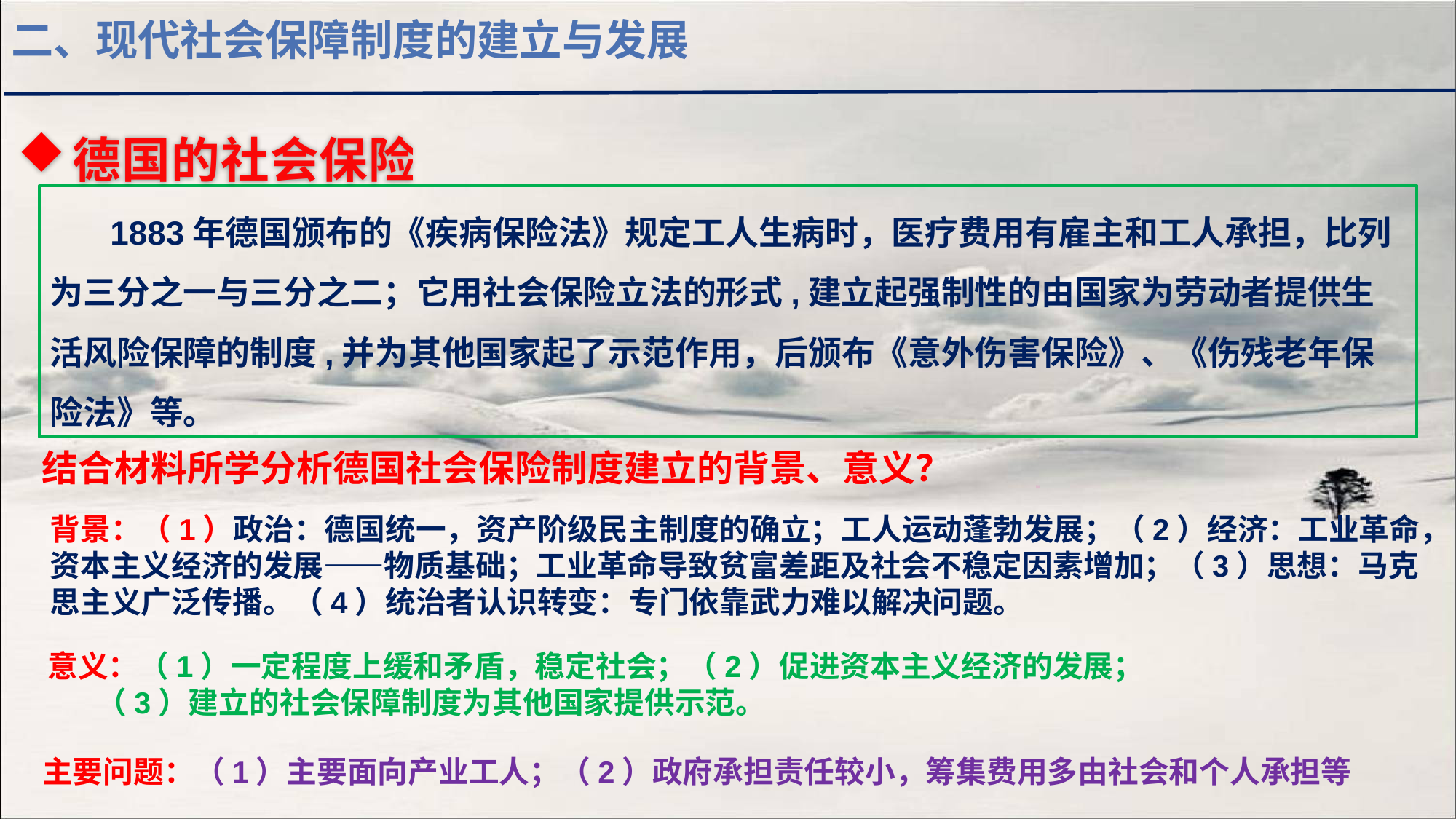

二、现代社会保障制度的建立与发展
德国的社会保险
   1883年德国颁布的《疾病保险法》规定工人生病时，医疗费用有雇主和工人承担，比列为三分之一与三分之二；它用社会保险立法的形式,建立起强制性的由国家为劳动者提供生活风险保障的制度,并为其他国家起了示范作用，后颁布《意外伤害保险》、《伤残老年保险法》等。
结合材料所学分析德国社会保险制度建立的背景、意义？
背景：（1）政治：德国统一，资产阶级民主制度的确立；工人运动蓬勃发展；（2）经济：工业革命，资本主义经济的发展——物质基础；工业革命导致贫富差距及社会不稳定因素增加；（3）思想：马克思主义广泛传播。（4）统治者认识转变：专门依靠武力难以解决问题。
意义：（1）一定程度上缓和矛盾，稳定社会；（2）促进资本主义经济的发展；
      （3）建立的社会保障制度为其他国家提供示范。
主要问题：（1）主要面向产业工人；（2）政府承担责任较小，筹集费用多由社会和个人承担等